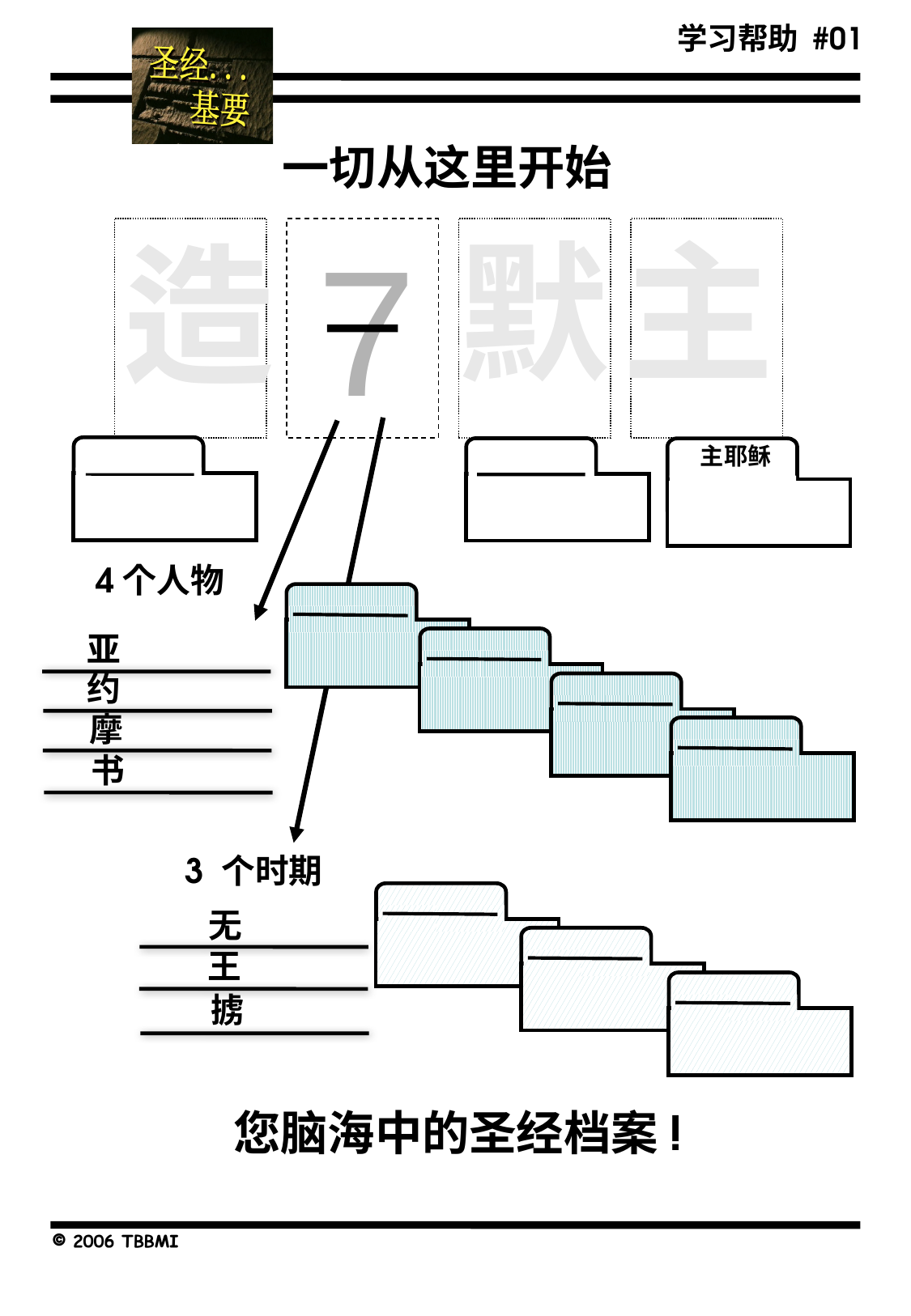

学习帮助 #01
一切从这里开始
7
默
主
造

主耶稣

4个人物

亚

约

摩

书
3 个时期

无

王

掳
您脑海中的圣经档案!